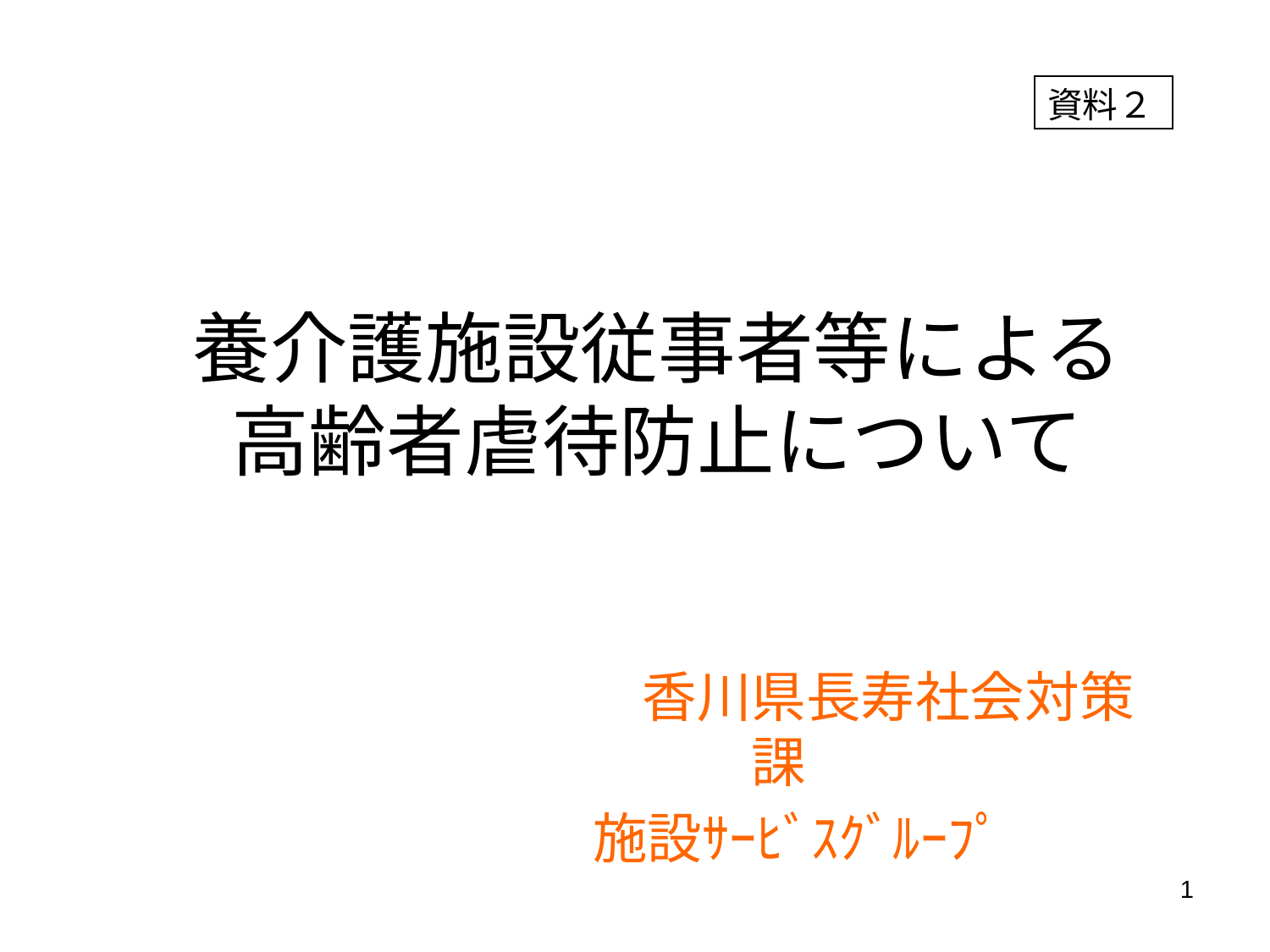

資料２
# 養介護施設従事者等による 高齢者虐待防止について
　　　　香川県長寿社会対策課
  施設ｻｰﾋﾞｽｸﾞﾙｰﾌﾟ
1